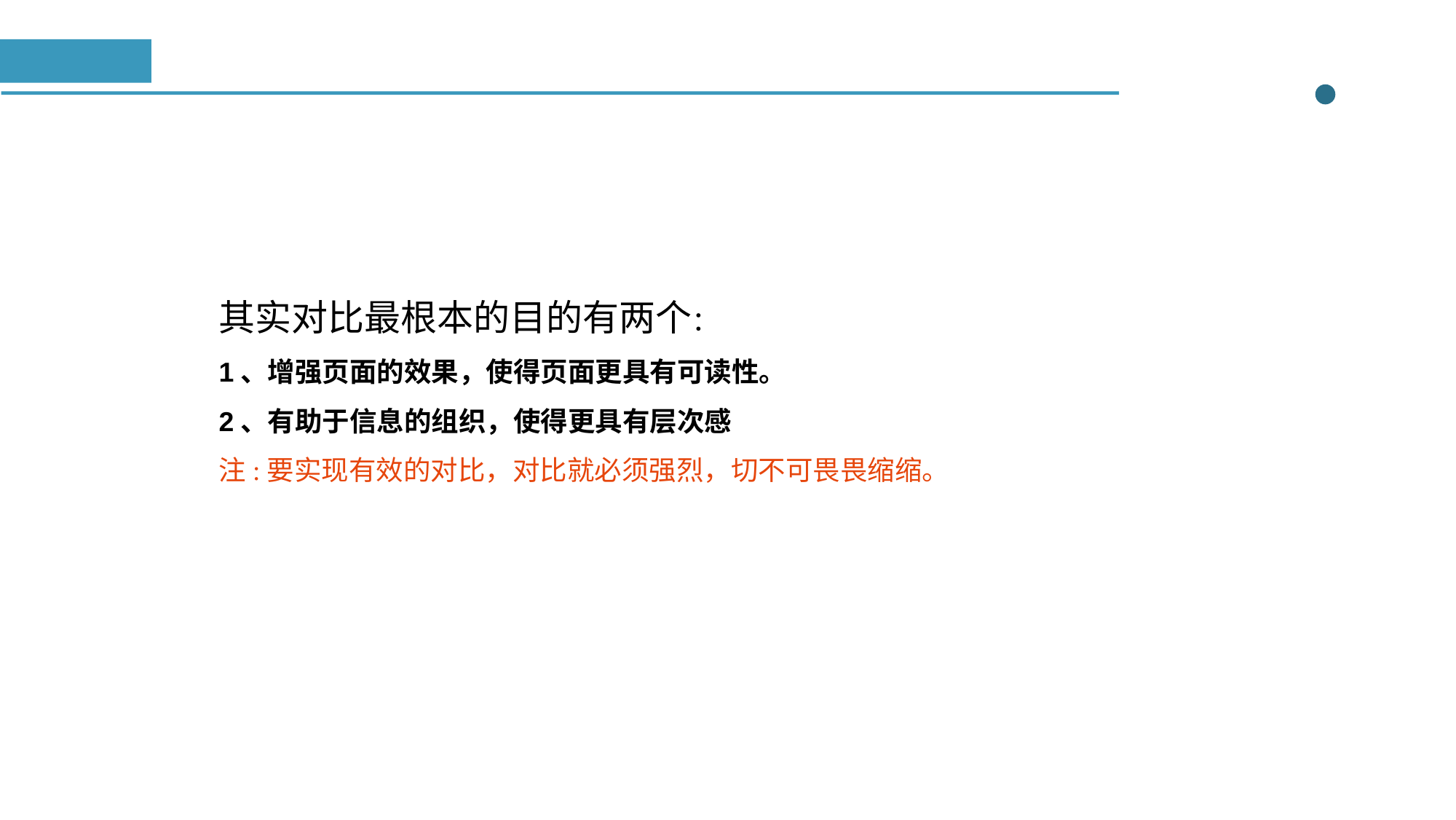

其实对比最根本的目的有两个：
1、增强页面的效果，使得页面更具有可读性。
2、有助于信息的组织，使得更具有层次感
注:要实现有效的对比，对比就必须强烈，切不可畏畏缩缩。